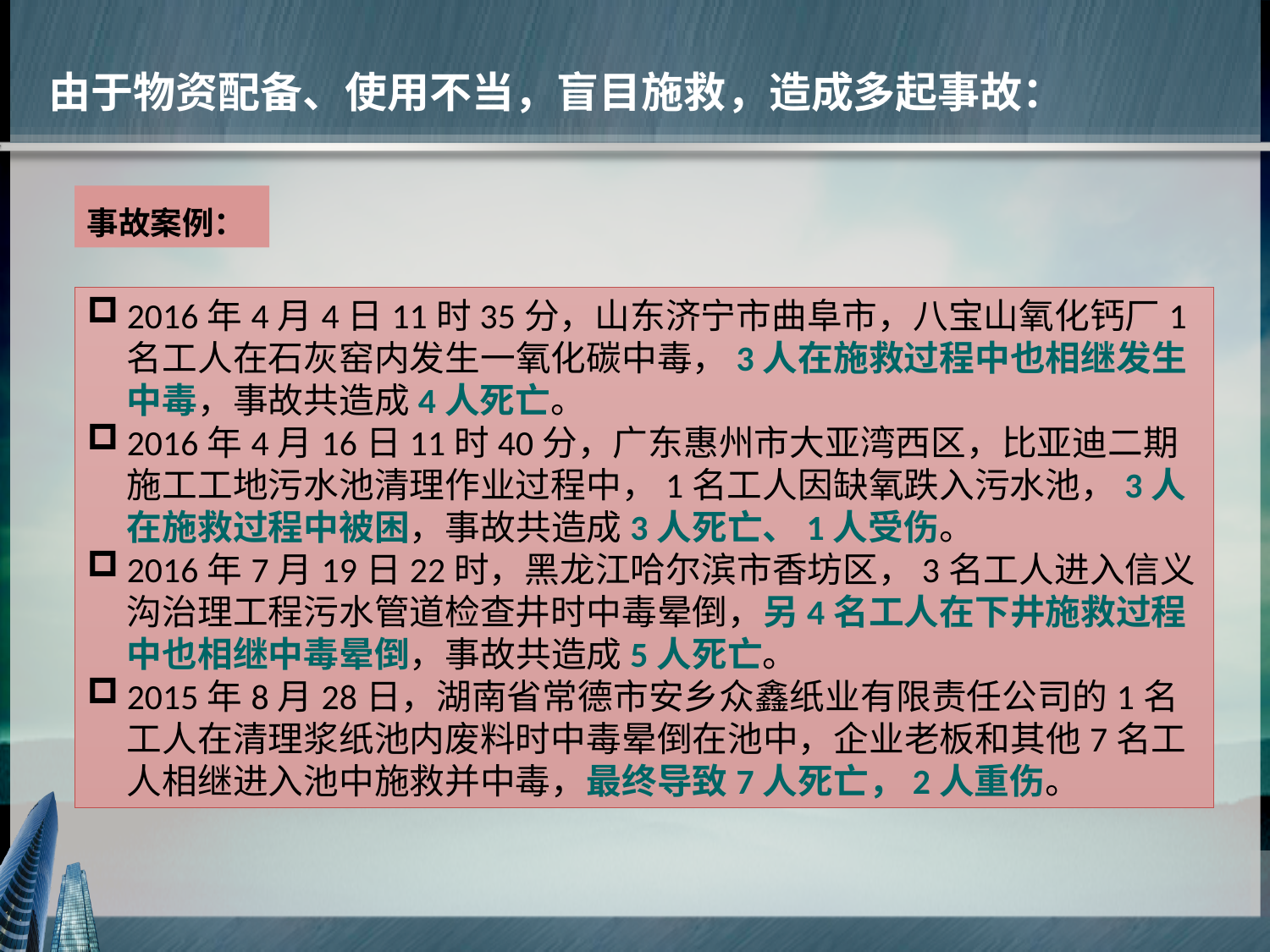

由于物资配备、使用不当，盲目施救，造成多起事故：
事故案例：
2016年4月4日11时35分，山东济宁市曲阜市，八宝山氧化钙厂1名工人在石灰窑内发生一氧化碳中毒，3人在施救过程中也相继发生中毒，事故共造成4人死亡。
2016年4月16日11时40分，广东惠州市大亚湾西区，比亚迪二期施工工地污水池清理作业过程中，1名工人因缺氧跌入污水池，3人在施救过程中被困，事故共造成3人死亡、1人受伤。
2016年7月19日22时，黑龙江哈尔滨市香坊区，3名工人进入信义沟治理工程污水管道检查井时中毒晕倒，另4名工人在下井施救过程中也相继中毒晕倒，事故共造成5人死亡。
2015年8月28日，湖南省常德市安乡众鑫纸业有限责任公司的1名工人在清理浆纸池内废料时中毒晕倒在池中，企业老板和其他7名工人相继进入池中施救并中毒，最终导致7人死亡，2人重伤。